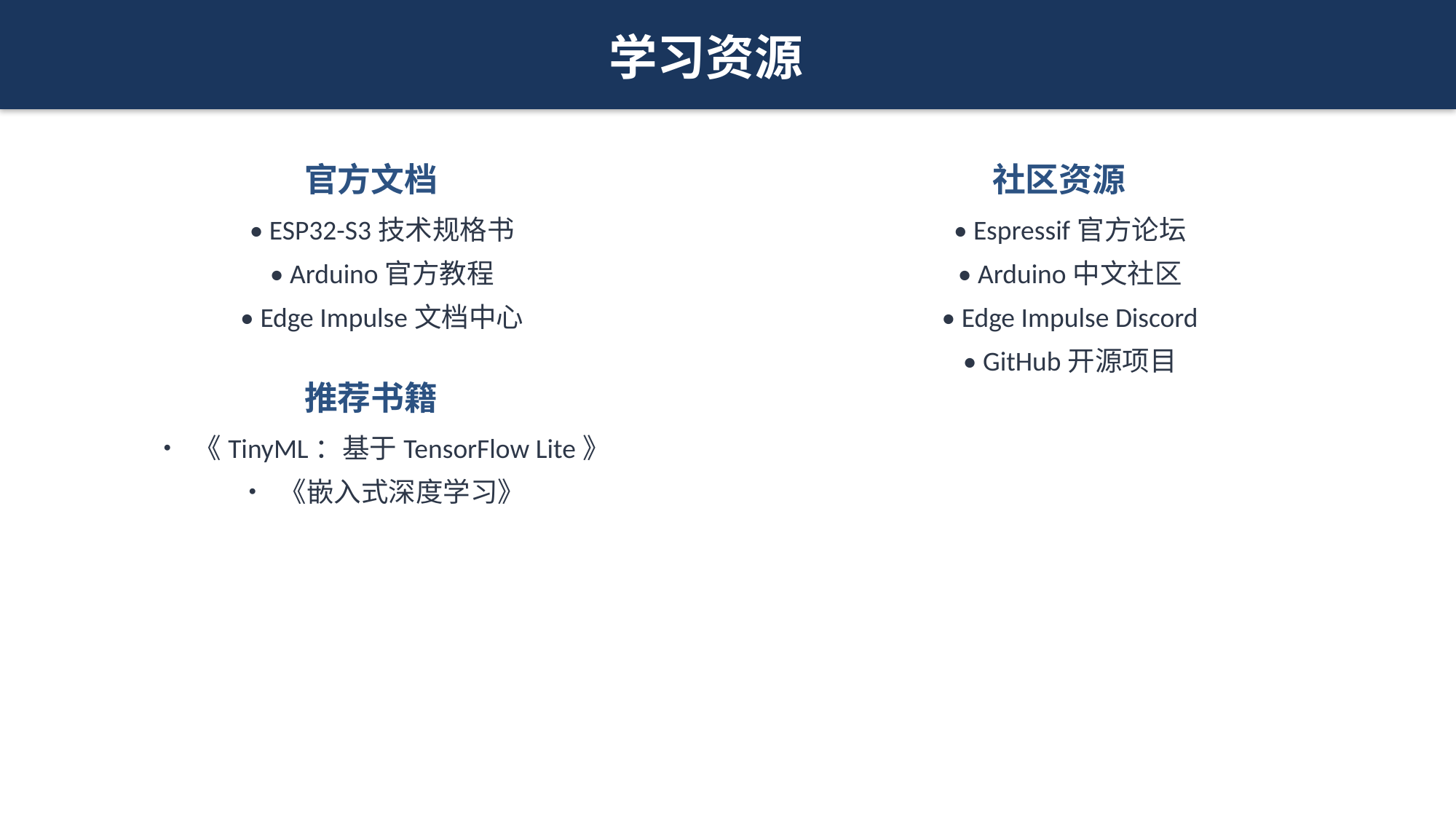

学习资源
官方文档
社区资源
• ESP32-S3技术规格书
• Espressif官方论坛
• Arduino官方教程
• Arduino中文社区
• Edge Impulse文档中心
• Edge Impulse Discord
• GitHub开源项目
推荐书籍
• 《TinyML：基于TensorFlow Lite》
• 《嵌入式深度学习》